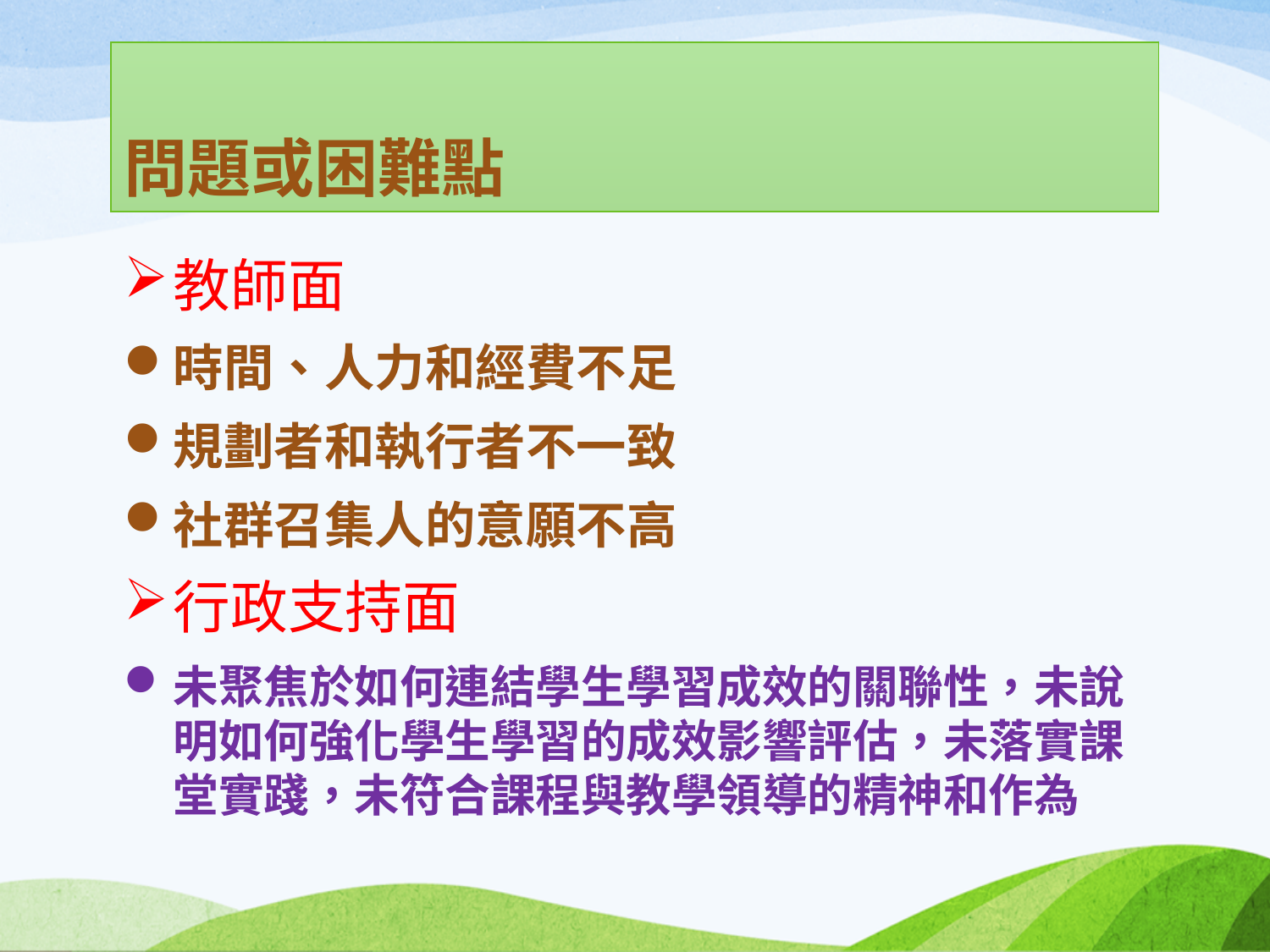

# 問題或困難點
教師面
時間、人力和經費不足
規劃者和執行者不一致
社群召集人的意願不高
行政支持面
未聚焦於如何連結學生學習成效的關聯性，未說明如何強化學生學習的成效影響評估，未落實課堂實踐，未符合課程與教學領導的精神和作為